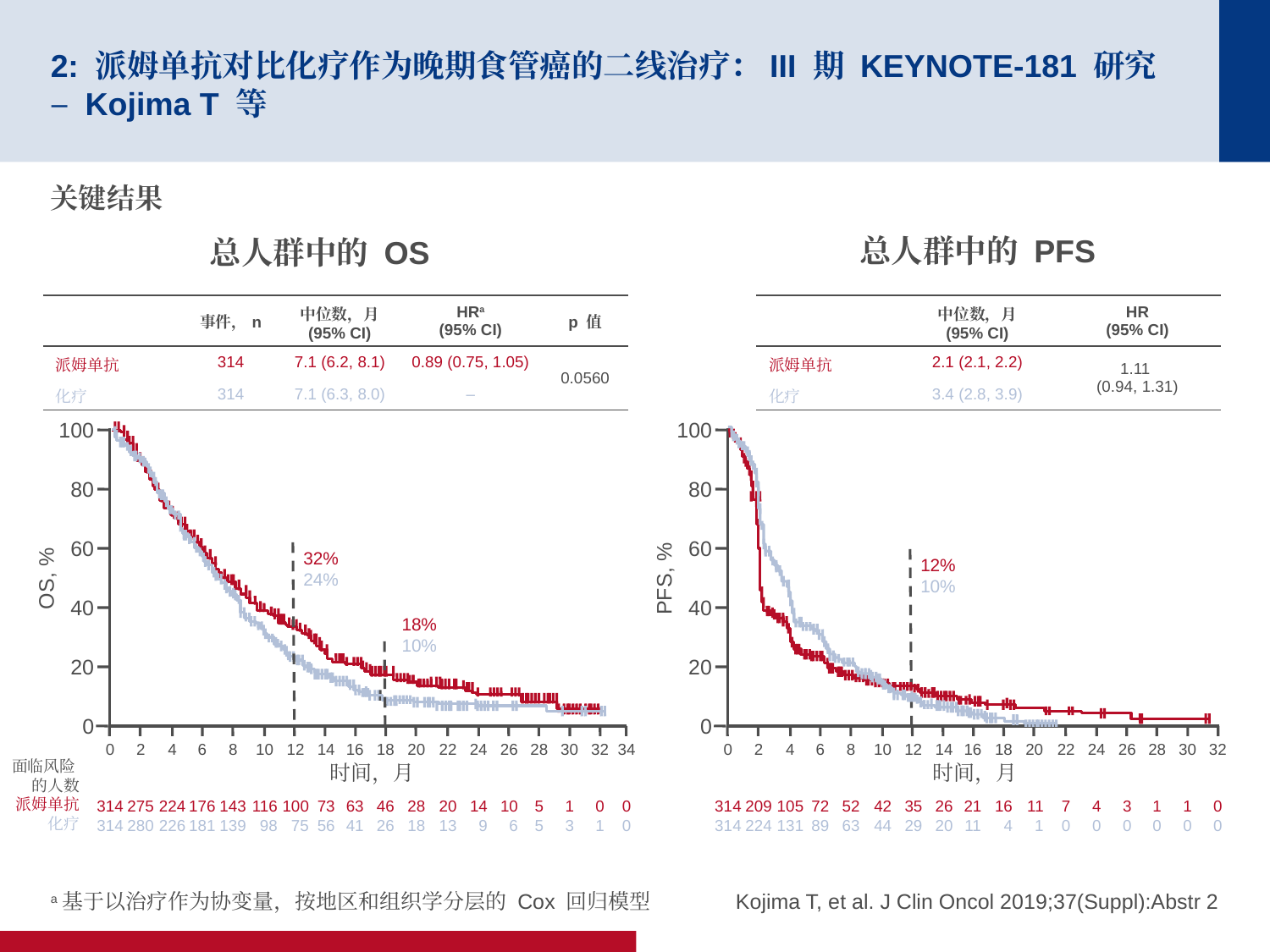

# 2: 派姆单抗对比化疗作为晚期食管癌的二线治疗：III 期 KEYNOTE-181 研究 – Kojima T 等
关键结果

总人群中的 PFS
总人群中的 OS
|  | 事件，n | 中位数，月 (95% CI) | HRa (95% CI) | p 值 |
| --- | --- | --- | --- | --- |
| 派姆单抗 | 314 | 7.1 (6.2, 8.1) | 0.89 (0.75, 1.05) | 0.0560 |
| 化疗 | 314 | 7.1 (6.3, 8.0) | – |  |
|  | 中位数，月 (95% CI) | HR (95% CI) |
| --- | --- | --- |
| 派姆单抗 | 2.1 (2.1, 2.2) | 1.11 (0.94, 1.31) |
| 化疗 | 3.4 (2.8, 3.9) |  |
100

80

60

OS, %
40

20

0

0

314
314
2

275
280
4

224
226
6

176
181
8

143
139
10

116
98
12

100
75
14

73
56
16

63
41
18

46
26
20

28
18
22

20
13
24

14
9
26

10
6
28

5
5
30

1
3
32

0
1
34

0
0

面临风险
的人数
派姆单抗
化疗
时间，月
100

80

60

PFS, %
40

20

0

0

314
314
2

209
224
4

105
131
6

72
89
8

52
63
10

42
44
12

35
29
14

26
20
16

21
11
18

16
4
20

11
1
22

7
0
24

4
0
26

3
0
28

1
0
30

1
0
32

0
0

12%
10%
时间，月
32%
24%
18%
10%
a基于以治疗作为协变量，按地区和组织学分层的 Cox 回归模型
Kojima T, et al. J Clin Oncol 2019;37(Suppl):Abstr 2